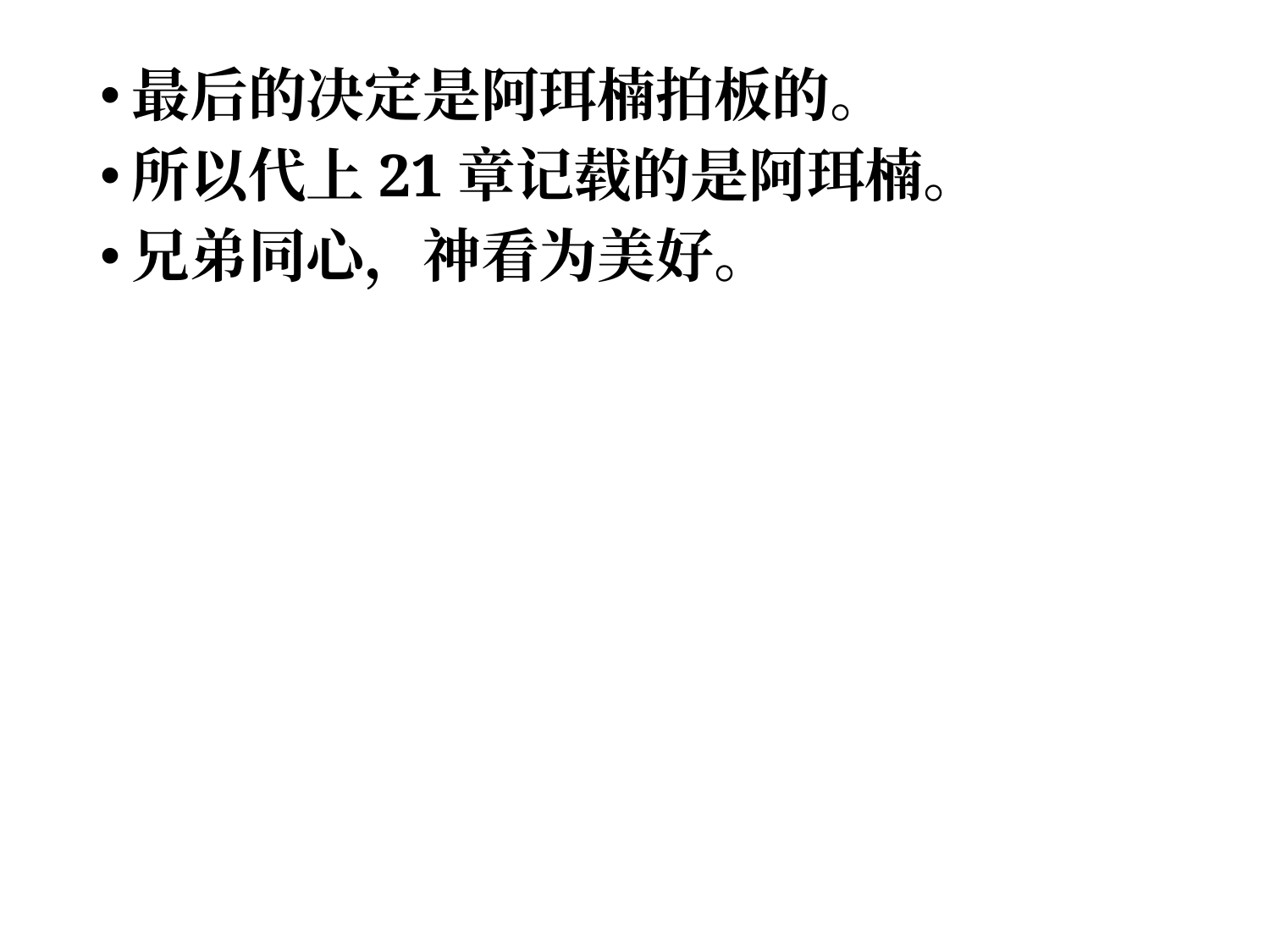

最后的决定是阿珥楠拍板的。
所以代上21章记载的是阿珥楠。
兄弟同心，神看为美好。